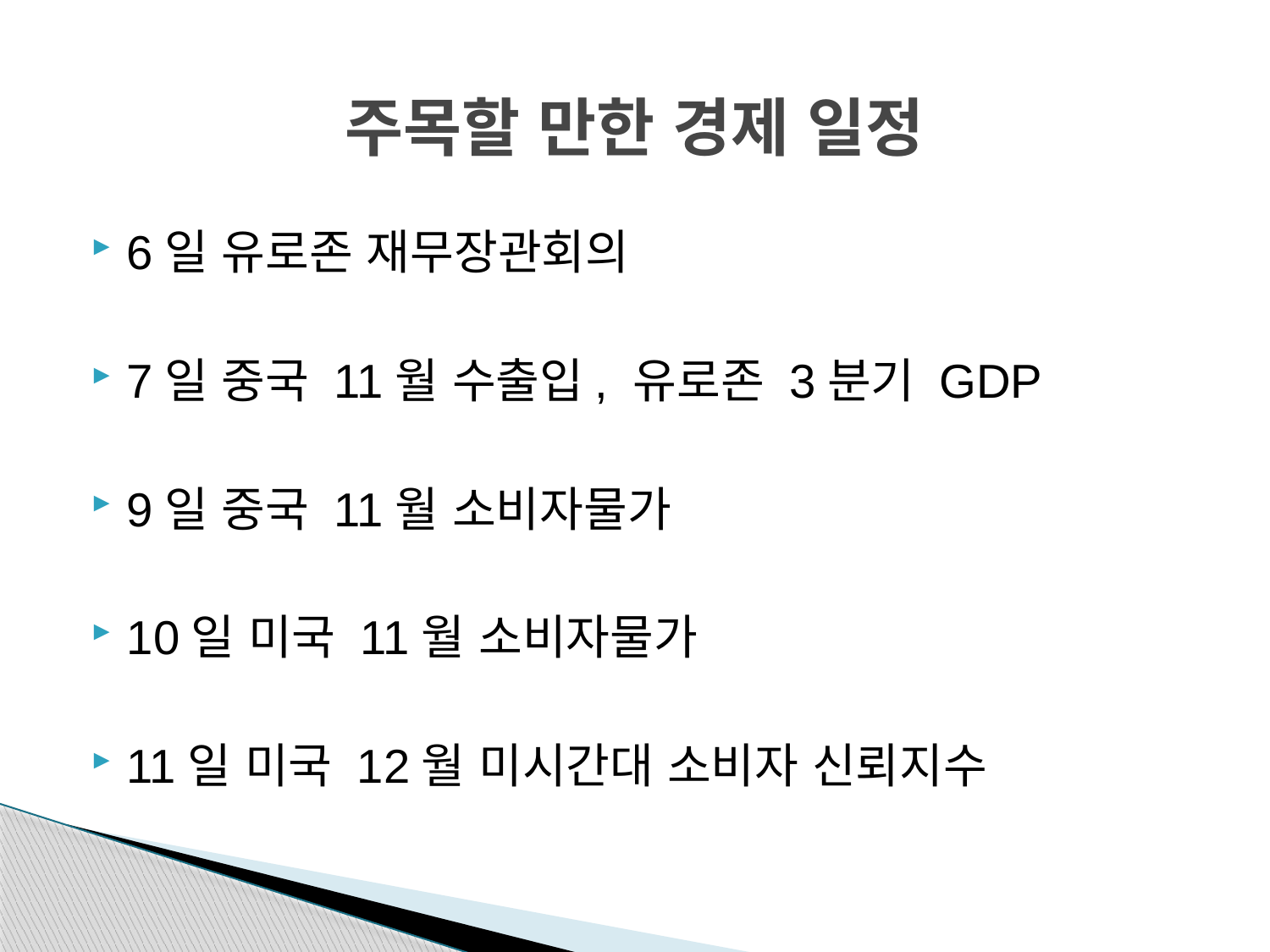

# 주목할 만한 경제 일정
6일 유로존 재무장관회의

7일 중국 11월 수출입, 유로존 3분기 GDP

9일 중국 11월 소비자물가

10일 미국 11월 소비자물가

11일 미국 12월 미시간대 소비자 신뢰지수